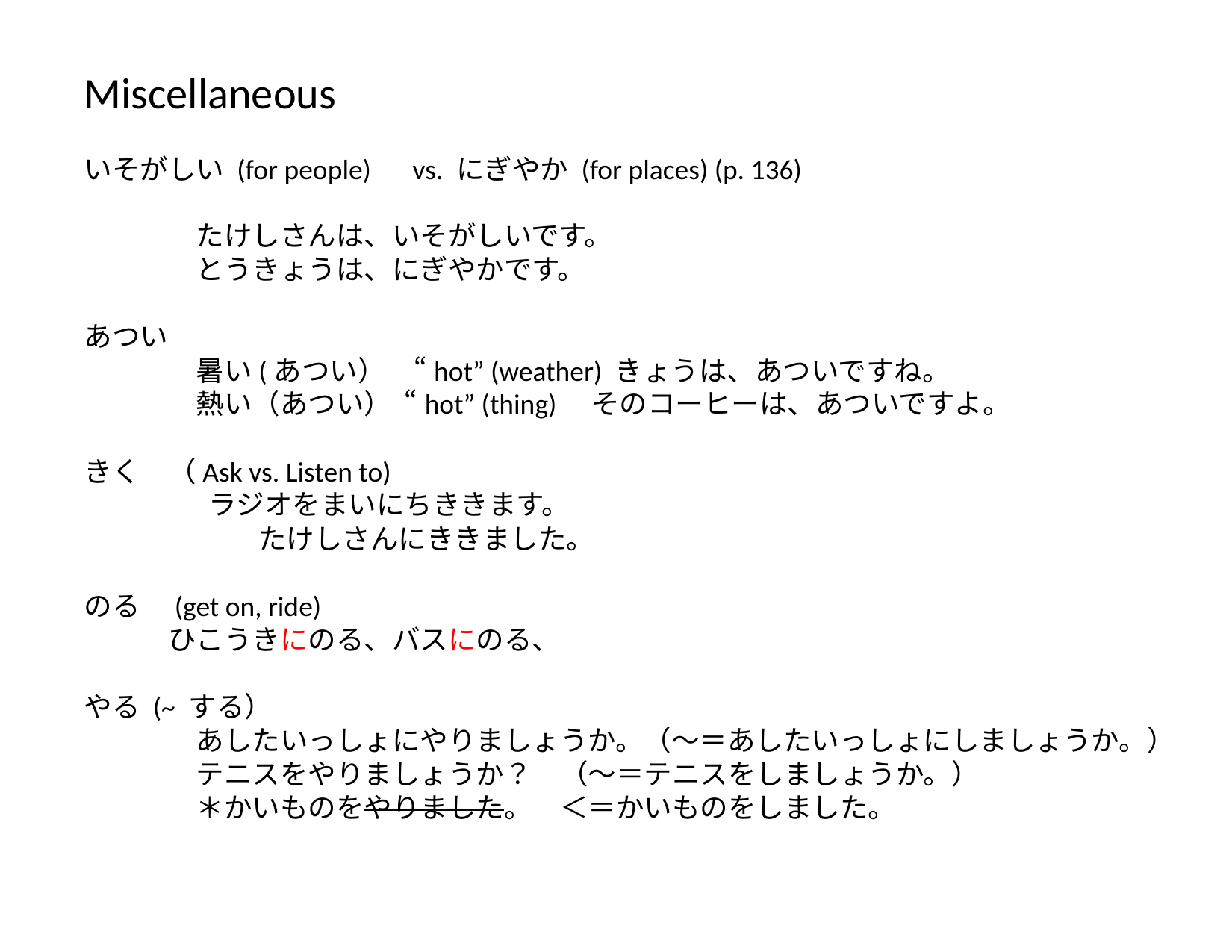

Miscellaneous

いそがしい (for people)　vs. にぎやか (for places) (p. 136)

	たけしさんは、いそがしいです。
	とうきょうは、にぎやかです。

あつい
	暑い(あつい）　“hot” (weather) きょうは、あついですね。
	熱い（あつい）  “hot” (thing)　そのコーヒーは、あついですよ。

きく　（Ask vs. Listen to)
	 ラジオをまいにちききます。
　　　　　　 たけしさんにききました。

のる　(get on, ride)
　　　ひこうきにのる、バスにのる、

やる (~ する）
	あしたいっしょにやりましょうか。（〜＝あしたいっしょにしましょうか。）
	テニスをやりましょうか？　（〜＝テニスをしましょうか。）
	＊かいものをやりました。　＜＝かいものをしました。